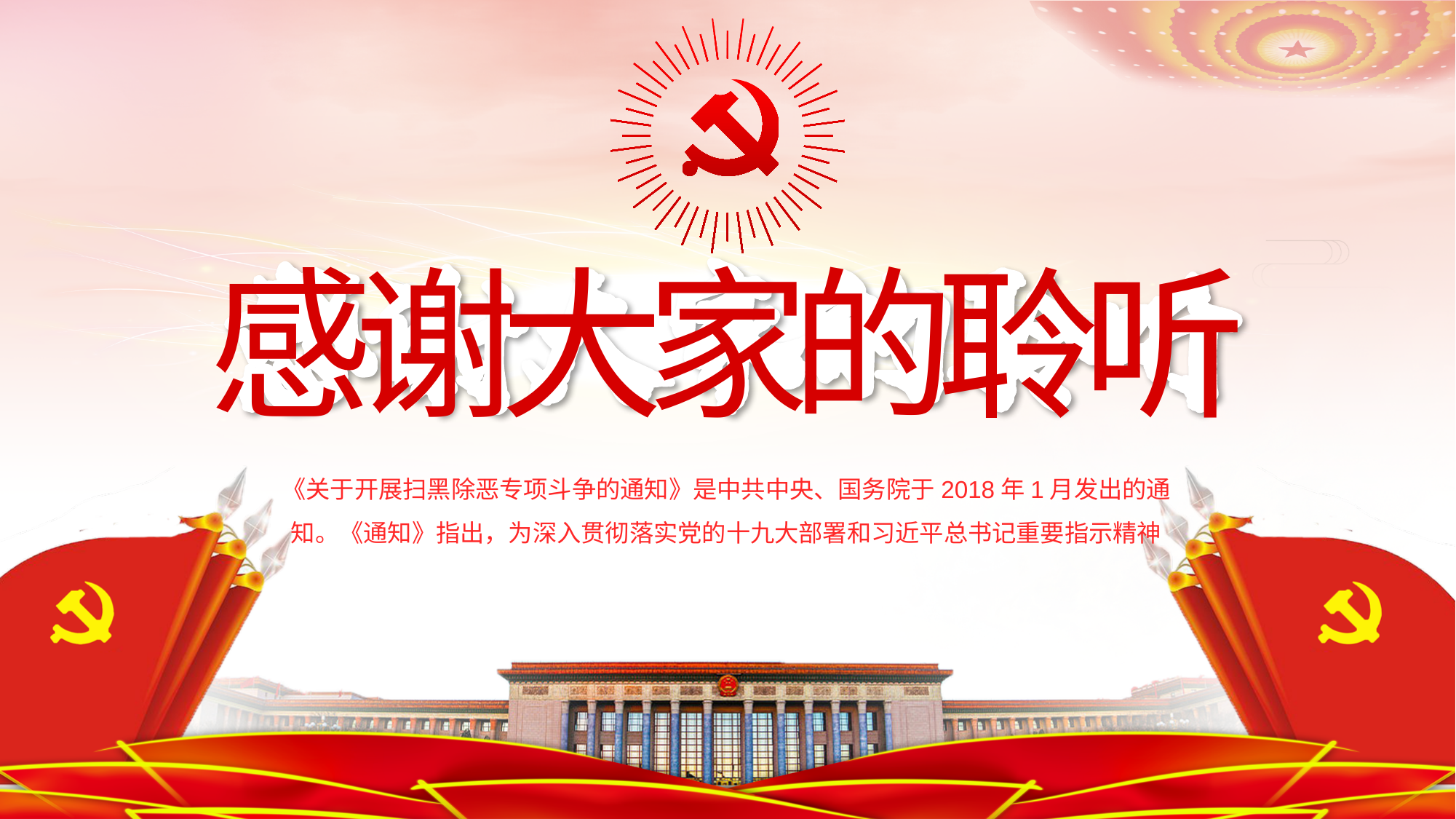

感谢大家的聆听

《关于开展扫黑除恶专项斗争的通知》是中共中央、国务院于2018年1月发出的通知。《通知》指出，为深入贯彻落实党的十九大部署和习近平总书记重要指示精神